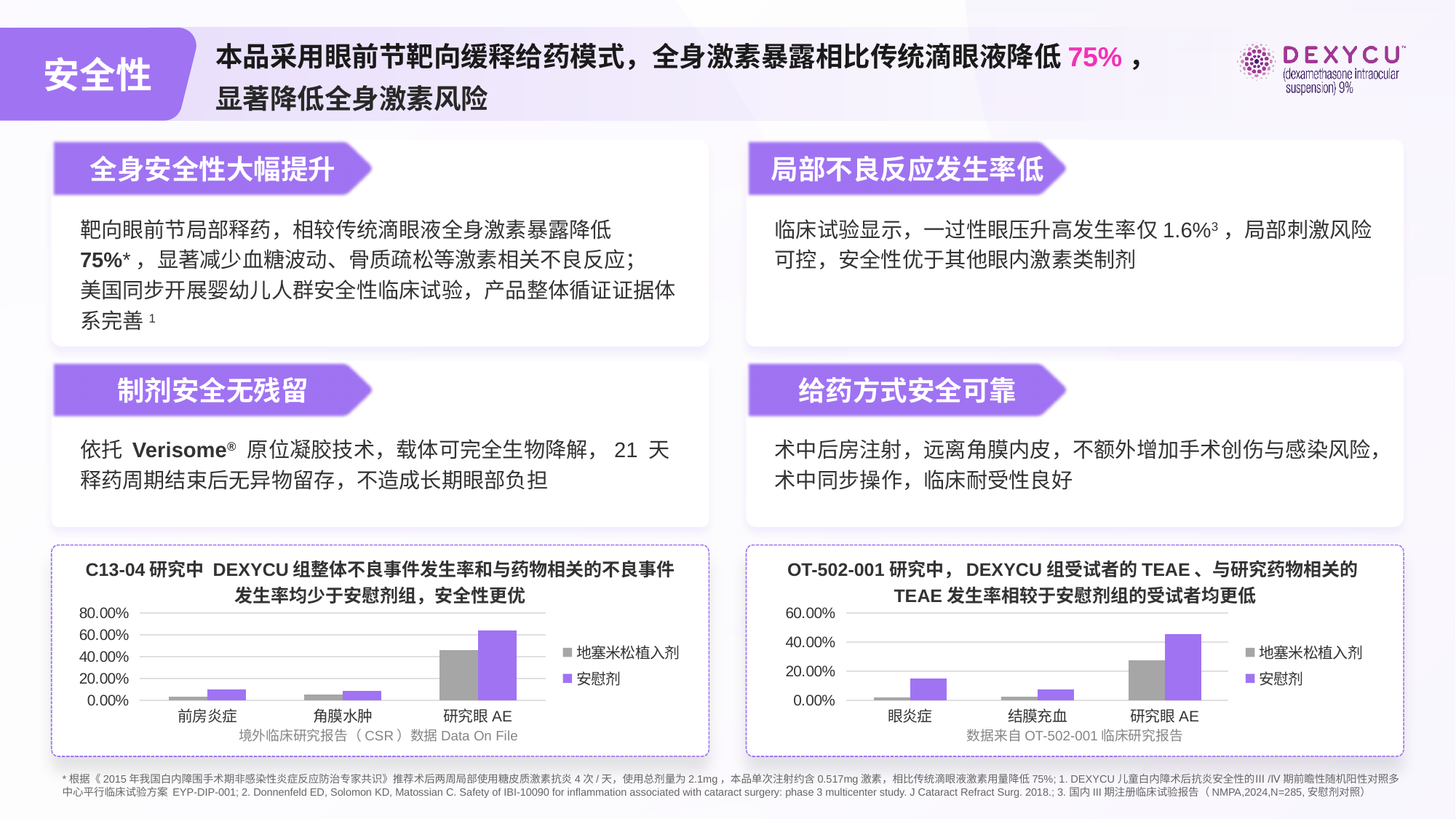

本品采用眼前节靶向缓释给药模式，全身激素暴露相比传统滴眼液降低75%，
显著降低全身激素风险

安全性

全身安全性大幅提升

局部不良反应发生率低
靶向眼前节局部释药，相较传统滴眼液全身激素暴露降低75%*，显著减少血糖波动、骨质疏松等激素相关不良反应；
美国同步开展婴幼儿人群安全性临床试验，产品整体循证证据体系完善1
临床试验显示，一过性眼压升高发生率仅1.6%3，局部刺激风险可控，安全性优于其他眼内激素类制剂

制剂安全无残留

给药方式安全可靠
依托 Verisome® 原位凝胶技术，载体可完全生物降解，21 天释药周期结束后无异物留存，不造成长期眼部负担
术中后房注射，远离角膜内皮，不额外增加手术创伤与感染风险，术中同步操作，临床耐受性良好

C13-04研究中 DEXYCU组整体不良事件发生率和与药物相关的不良事件发生率均少于安慰剂组，安全性更优
OT-502-001研究中，DEXYCU组受试者的TEAE、与研究药物相关的TEAE发生率相较于安慰剂组的受试者均更低

### Chart

| Category | 地塞米松植入剂 | 安慰剂 |
|---|---|---|
| 前房炎症 | 0.032 | 0.1 |
| 角膜水肿 | 0.051 | 0.088 |
| 研究眼AE | 0.462 | 0.638 |

### Chart

| Category | 地塞米松植入剂 | 安慰剂 |
|---|---|---|
| 眼炎症 | 0.021 | 0.149 |
| 结膜充血 | 0.027 | 0.074 |
| 研究眼AE | 0.277 | 0.457 |
境外临床研究报告（CSR）数据Data On File
数据来自OT-502-001临床研究报告
*根据《2015年我国白内障围手术期非感染性炎症反应防治专家共识》推荐术后两周局部使用糖皮质激素抗炎4次/天，使用总剂量为2.1mg，本品单次注射约含0.517mg激素，相比传统滴眼液激素用量降低75%; 1. DEXYCU儿童白内障术后抗炎安全性的Ⅲ/Ⅳ期前瞻性随机阳性对照多中心平行临床试验方案 EYP-DIP-001; 2. Donnenfeld ED, Solomon KD, Matossian C. Safety of IBI-10090 for inflammation associated with cataract surgery: phase 3 multicenter study. J Cataract Refract Surg. 2018.; 3.国内III期注册临床试验报告（NMPA,2024,N=285,安慰剂对照）